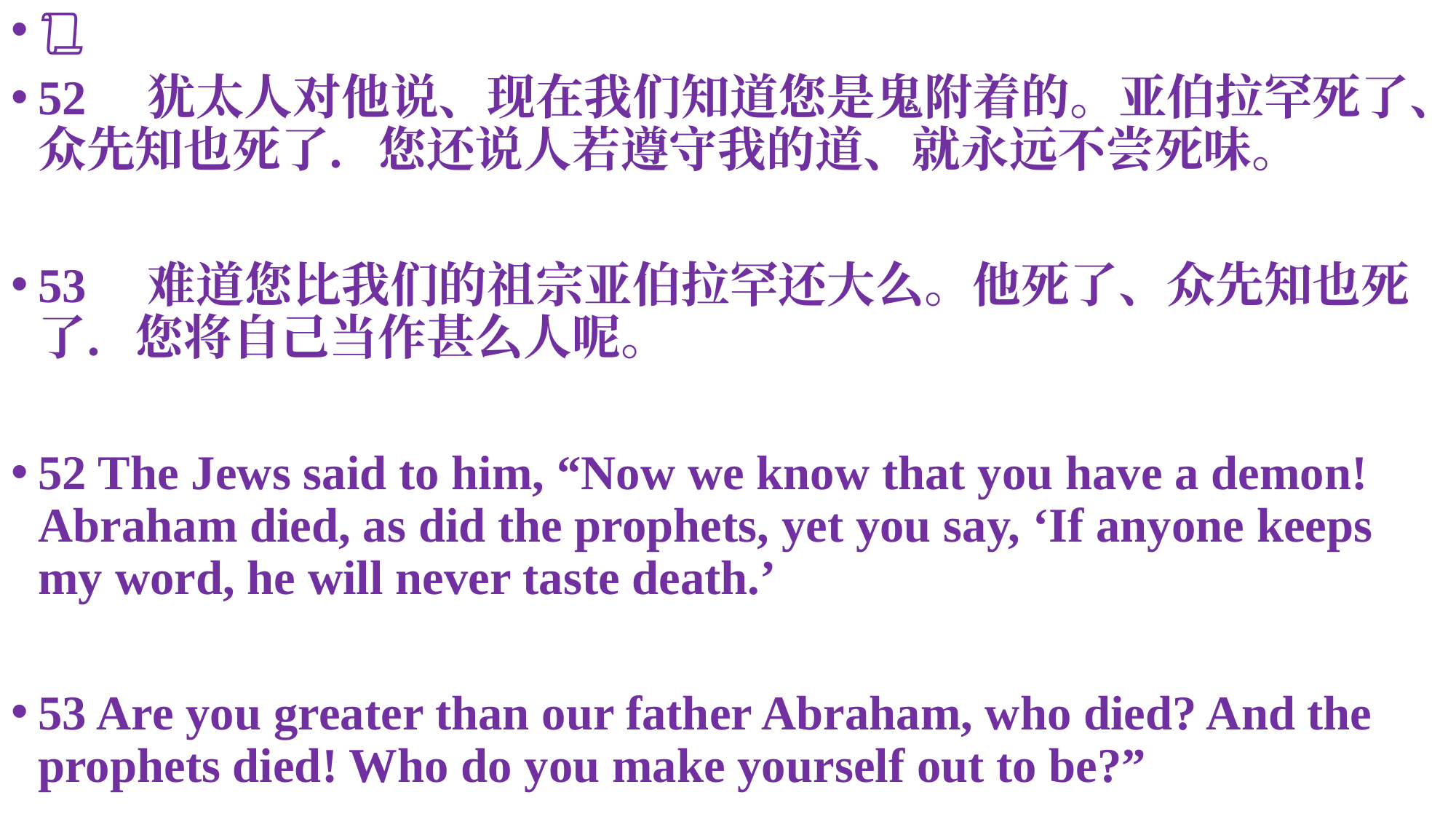

📜
52	犹太人对他说、现在我们知道您是鬼附着的。亚伯拉罕死了、众先知也死了．您还说人若遵守我的道、就永远不尝死味。

53	难道您比我们的祖宗亚伯拉罕还大么。他死了、众先知也死了．您将自己当作甚么人呢。

52 The Jews said to him, “Now we know that you have a demon! Abraham died, as did the prophets, yet you say, ‘If anyone keeps my word, he will never taste death.’

53 Are you greater than our father Abraham, who died? And the prophets died! Who do you make yourself out to be?”